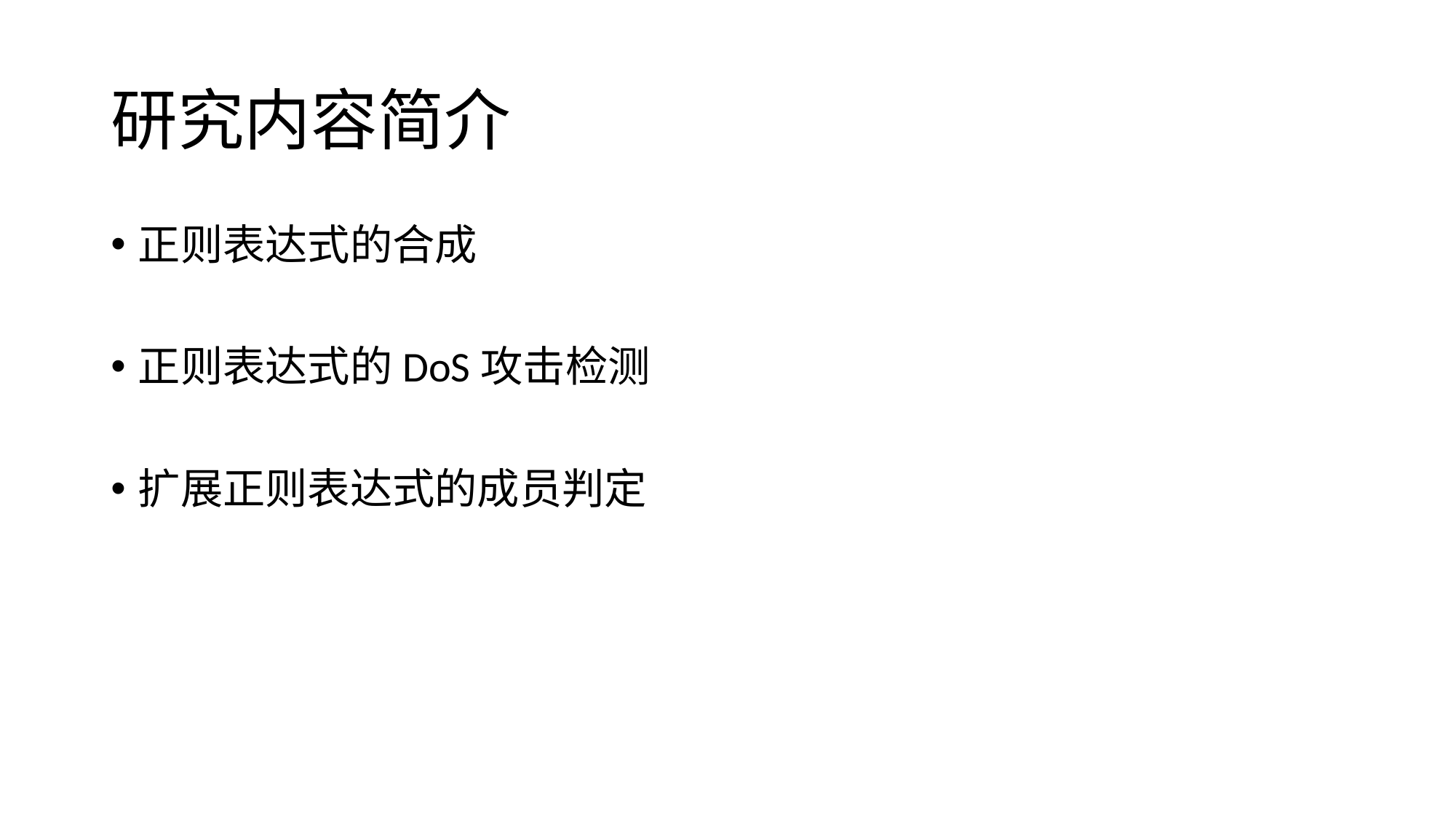

# 研究内容简介
正则表达式的合成

正则表达式的DoS攻击检测

扩展正则表达式的成员判定